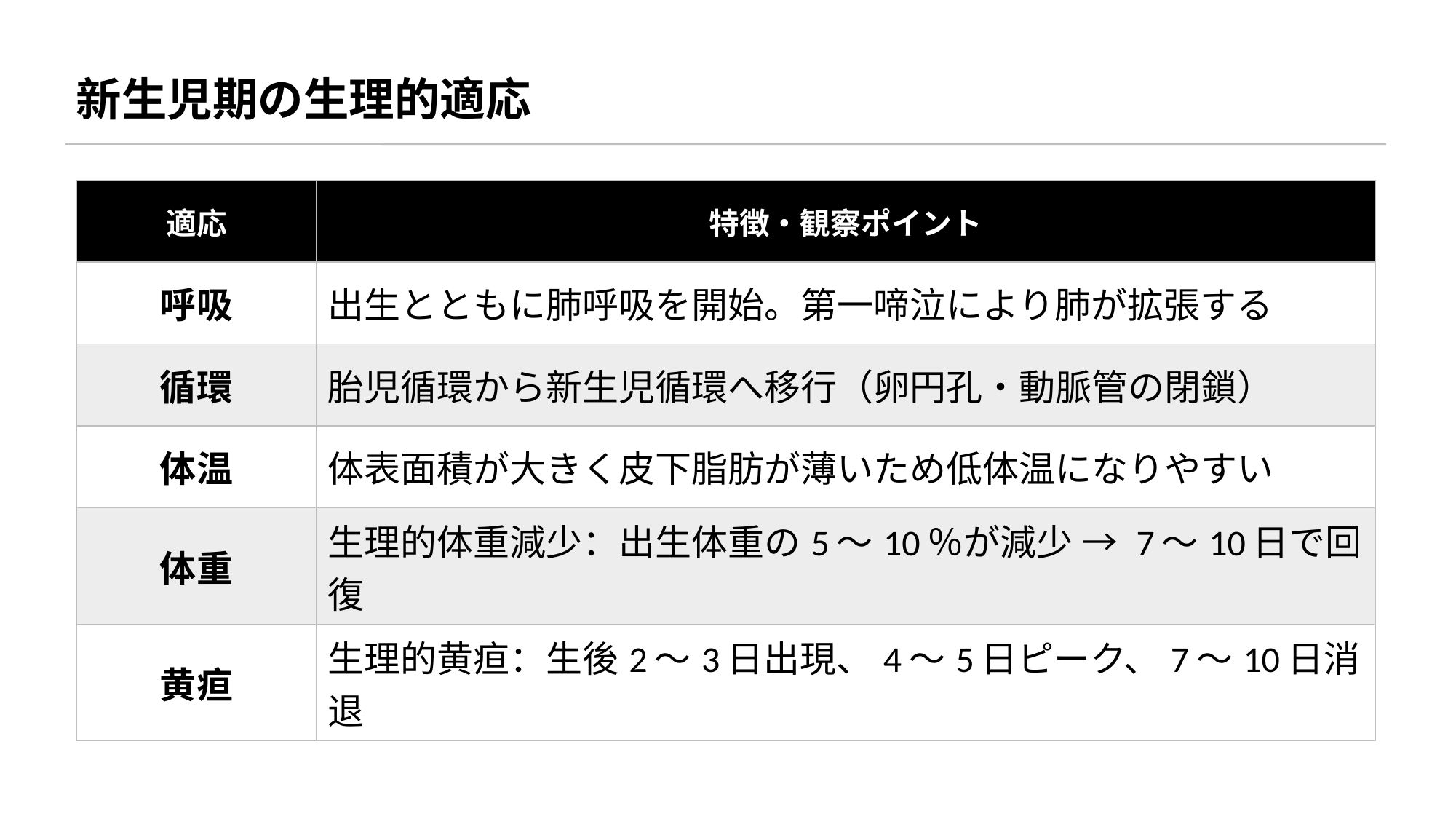

新生児期の生理的適応

| 適応 | 特徴・観察ポイント |
| --- | --- |
| 呼吸 | 出生とともに肺呼吸を開始。第一啼泣により肺が拡張する |
| 循環 | 胎児循環から新生児循環へ移行（卵円孔・動脈管の閉鎖） |
| 体温 | 体表面積が大きく皮下脂肪が薄いため低体温になりやすい |
| 体重 | 生理的体重減少：出生体重の5〜10％が減少 → 7〜10日で回復 |
| 黄疸 | 生理的黄疸：生後2〜3日出現、4〜5日ピーク、7〜10日消退 |